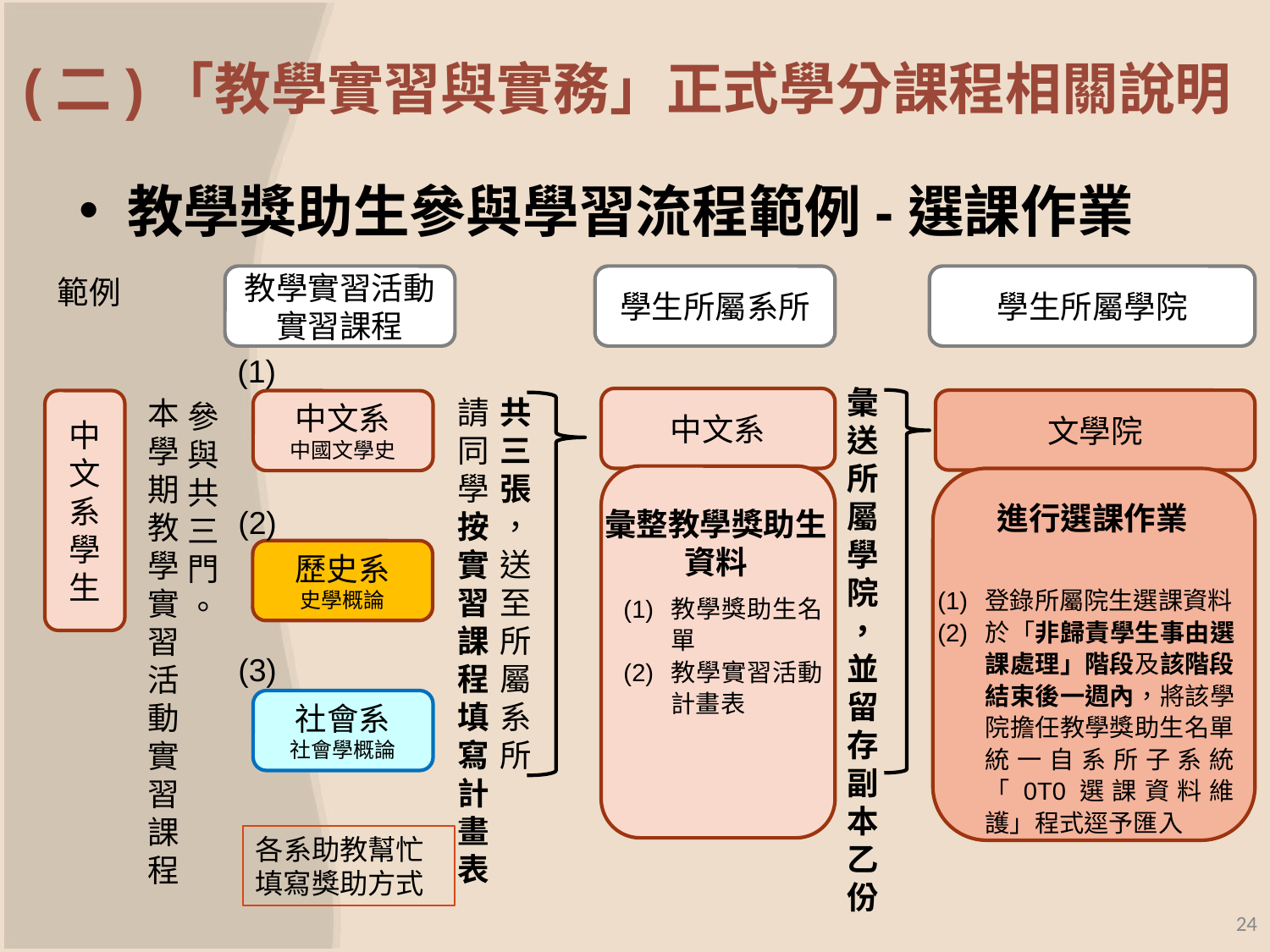

(二)「教學實習與實務」正式學分課程相關說明
#
教學獎助生參與學習流程範例-選課作業
範例
教學實習活動
實習課程
學生所屬系所
學生所屬學院
(1)
彙送所屬學院，並留存副本乙份
請同學
按實習課程填寫計畫表
共三張，送至所屬系所
本學期教學實習活動實習課程
中文系

文學院
中文系學生
參與共三門
。
中文系
中國文學史

進行選課作業
(2)
彙整教學獎助生資料
歷史系
史學概論
登錄所屬院生選課資料
於「非歸責學生事由選課處理」階段及該階段結束後一週內，將該學院擔任教學獎助生名單統一自系所子系統「0T0選課資料維護」程式逕予匯入
教學獎助生名單
教學實習活動計畫表
(3)
社會系
社會學概論
各系助教幫忙填寫獎助方式
24